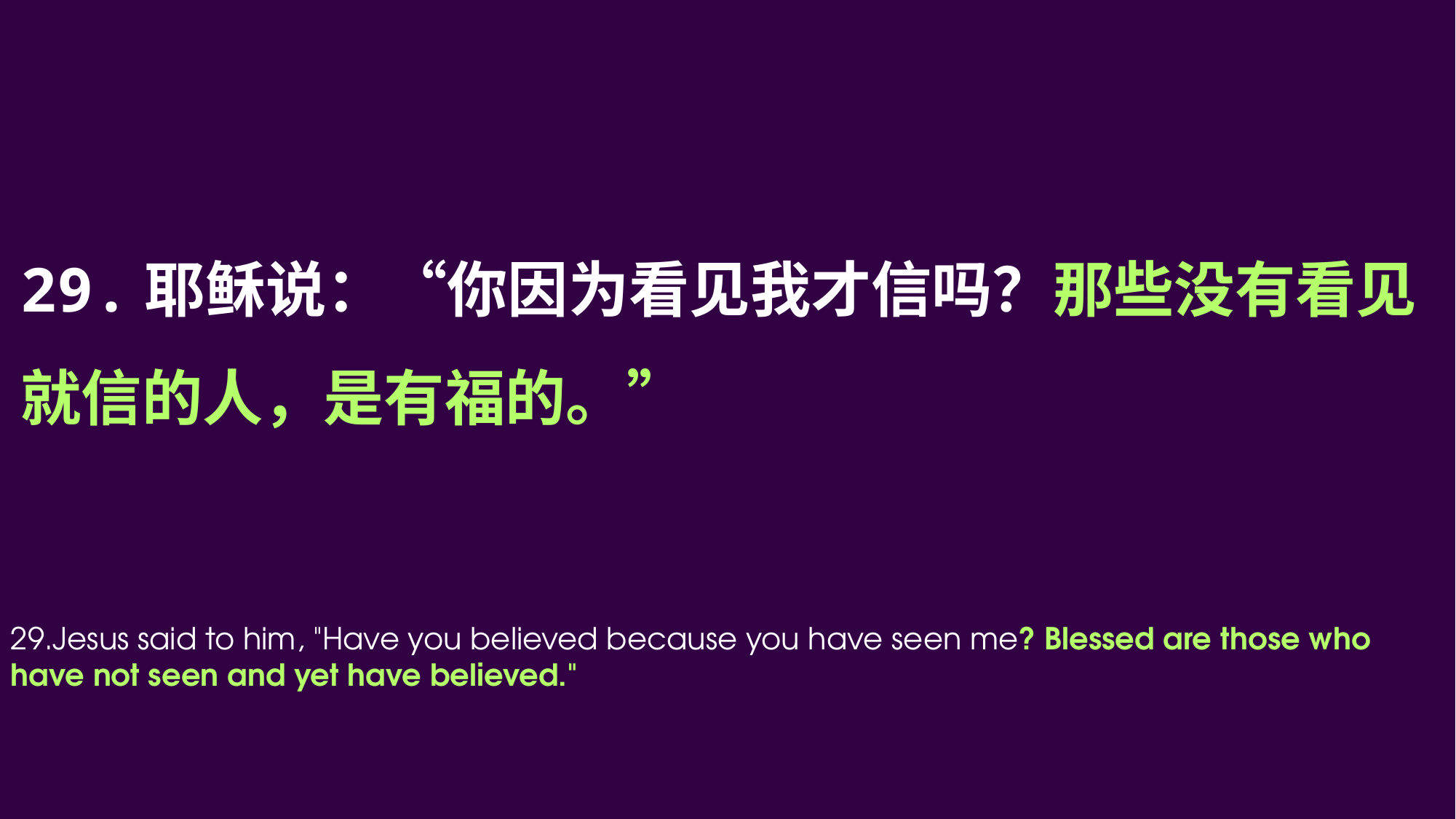

29.耶稣说：“你因为看见我才信吗？那些没有看见就信的人，是有福的。”

29.Jesus said to him, "Have you believed because you have seen me? Blessed are those who have not seen and yet have believed."